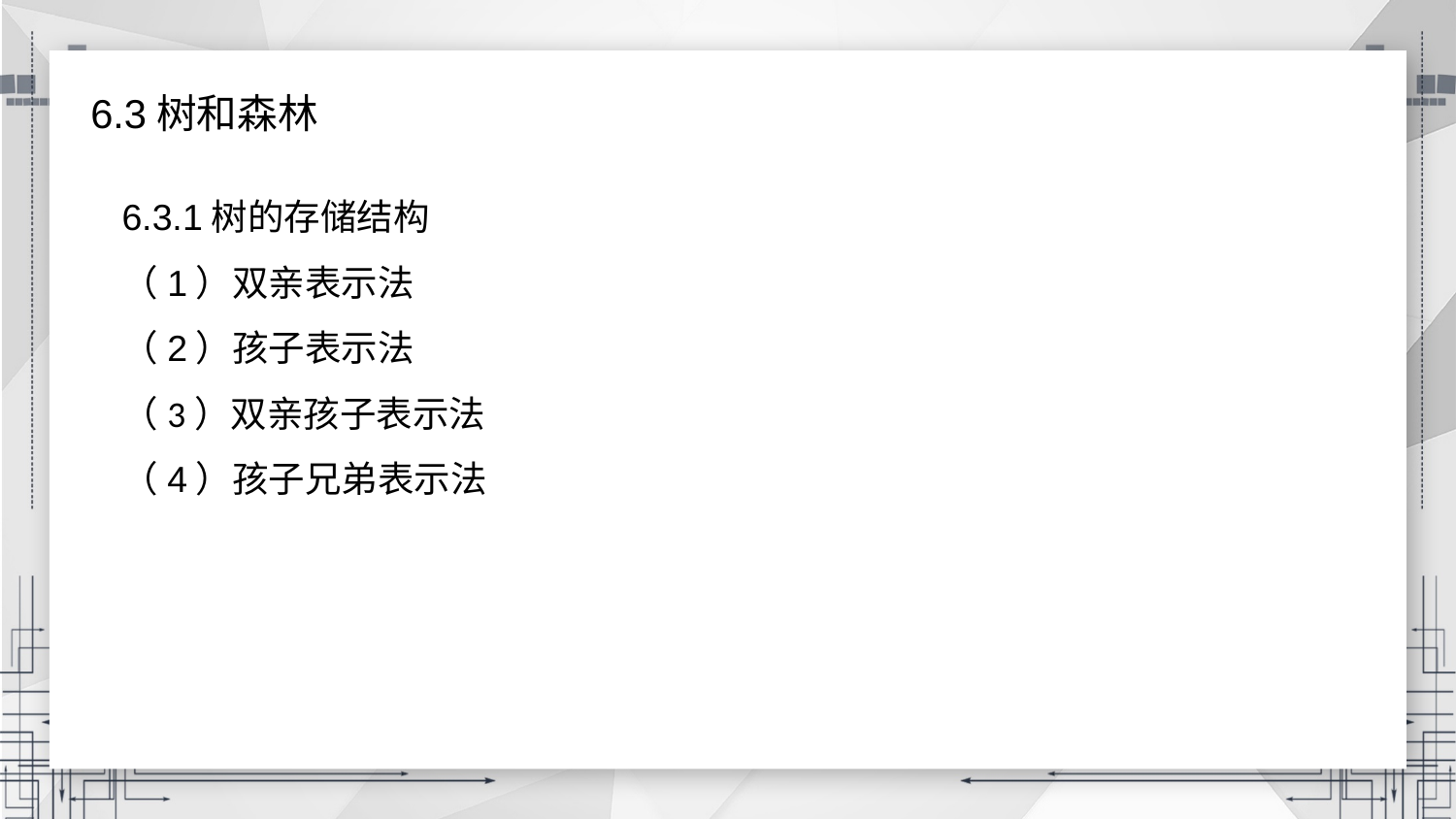

6.3树和森林
6.3.1树的存储结构
（1）双亲表示法
（2）孩子表示法
（3）双亲孩子表示法
（4）孩子兄弟表示法